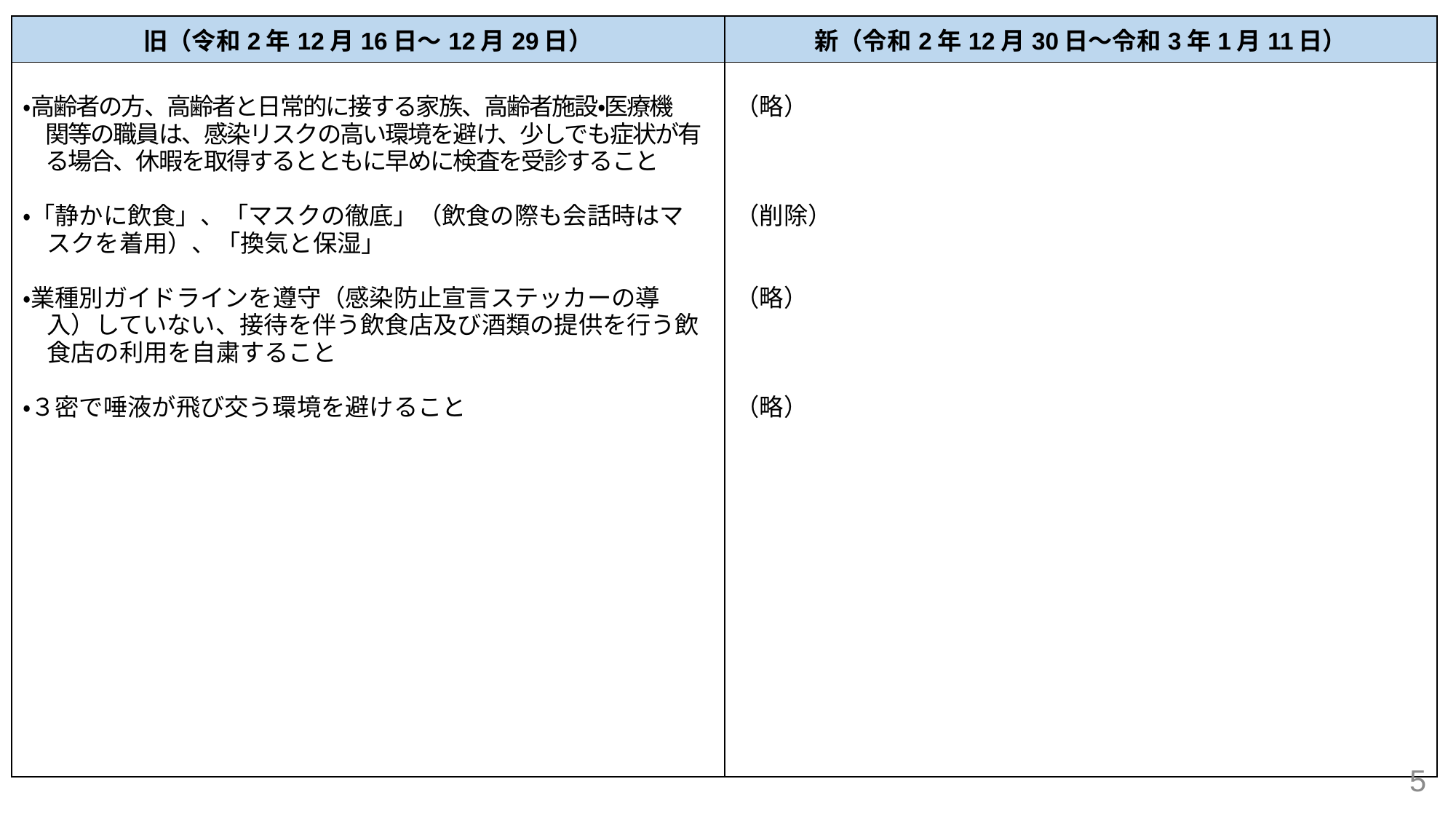

| 旧（令和2年12月16日～12月29日） | 新（令和2年12月30日～令和3年1月11日） |
| --- | --- |
| ・高齢者の方、高齢者と日常的に接する家族、高齢者施設・医療機 　関等の職員は、感染リスクの高い環境を避け、少しでも症状が有 　る場合、休暇を取得するとともに早めに検査を受診すること ・「静かに飲食」、「マスクの徹底」（飲食の際も会話時はマ　 　スクを着用）、「換気と保湿」 ・業種別ガイドラインを遵守（感染防止宣言ステッカーの導 　入）していない、接待を伴う飲食店及び酒類の提供を行う飲 　食店の利用を自粛すること ・３密で唾液が飛び交う環境を避けること | （略） （削除） （略） （略） |
5